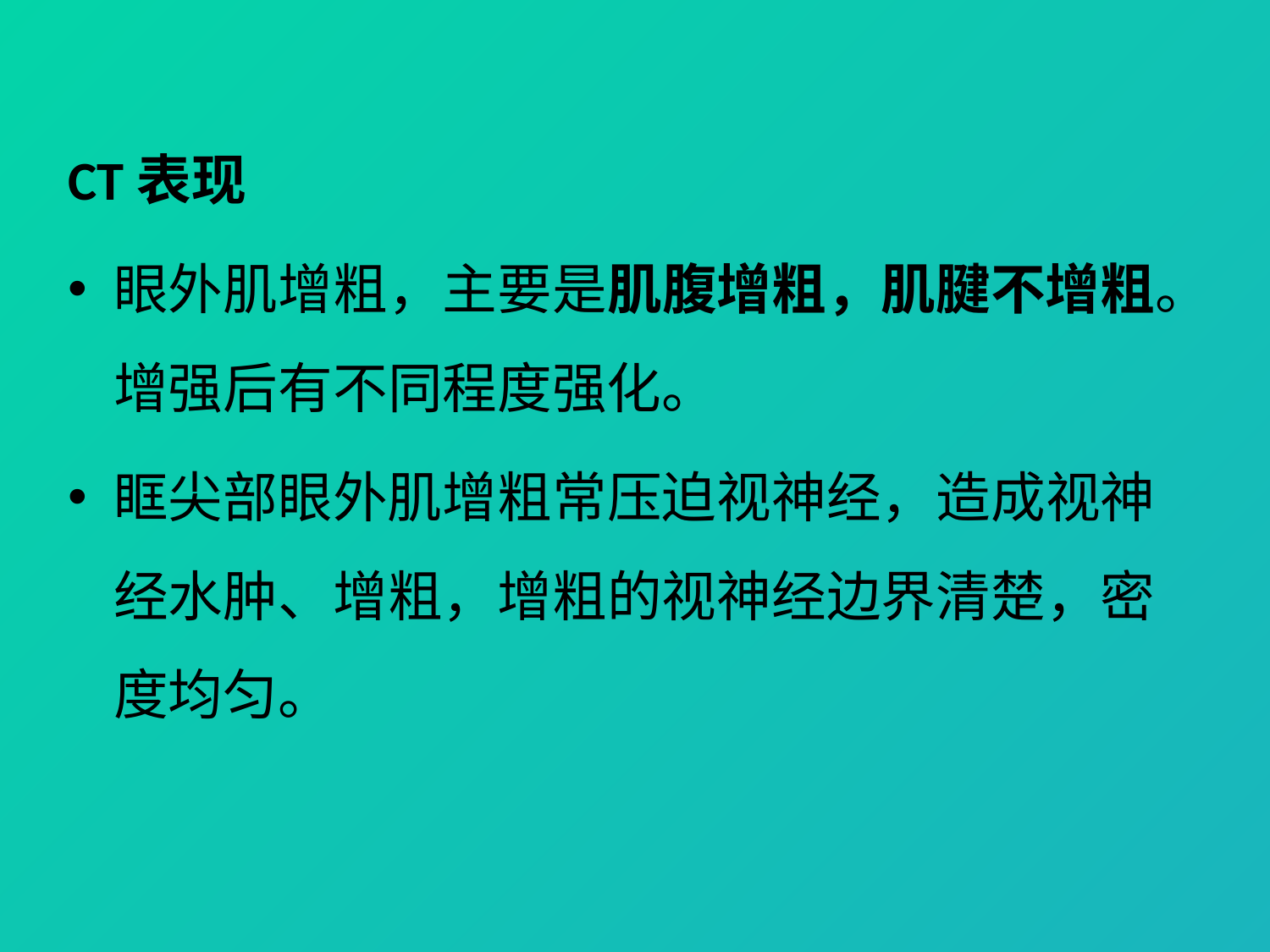

CT表现
眼外肌增粗，主要是肌腹增粗，肌腱不增粗。增强后有不同程度强化。
眶尖部眼外肌增粗常压迫视神经，造成视神经水肿、增粗，增粗的视神经边界清楚，密度均匀。